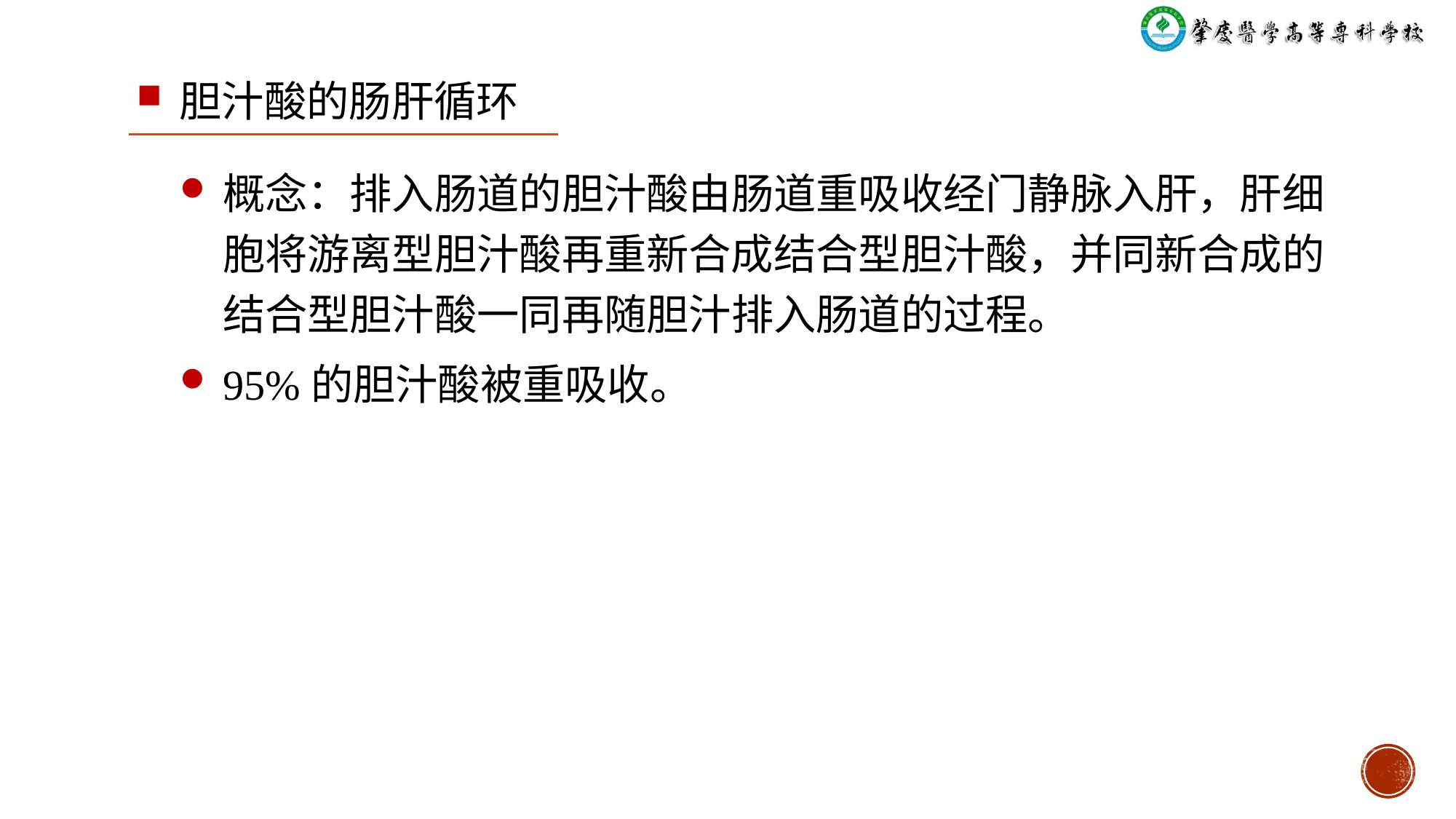

胆汁酸的肠肝循环
概念：排入肠道的胆汁酸由肠道重吸收经门静脉入肝，肝细胞将游离型胆汁酸再重新合成结合型胆汁酸，并同新合成的结合型胆汁酸一同再随胆汁排入肠道的过程。
95%的胆汁酸被重吸收。